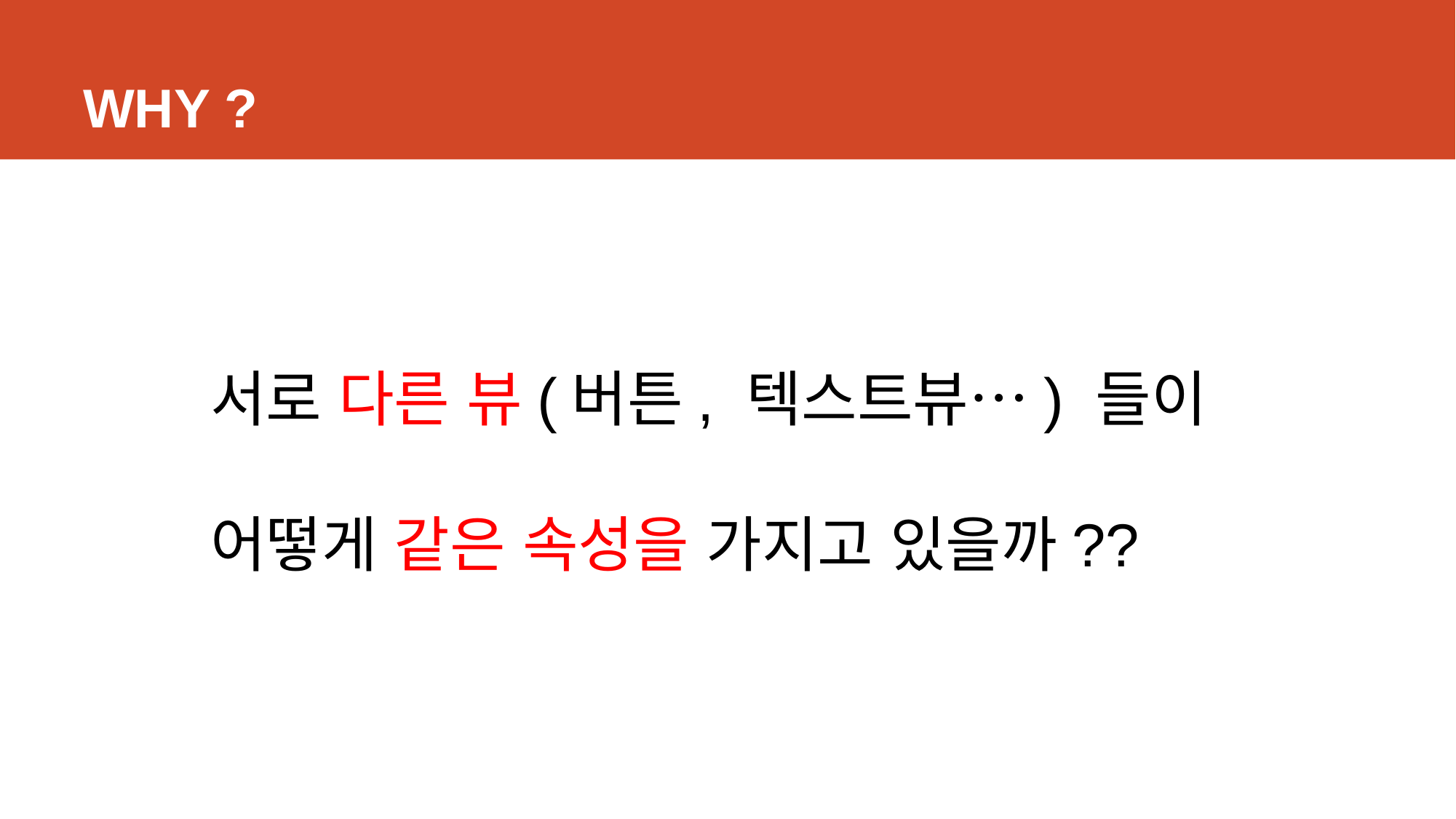

# WHY ?
서로 다른 뷰(버튼, 텍스트뷰…) 들이

어떻게 같은 속성을 가지고 있을까??